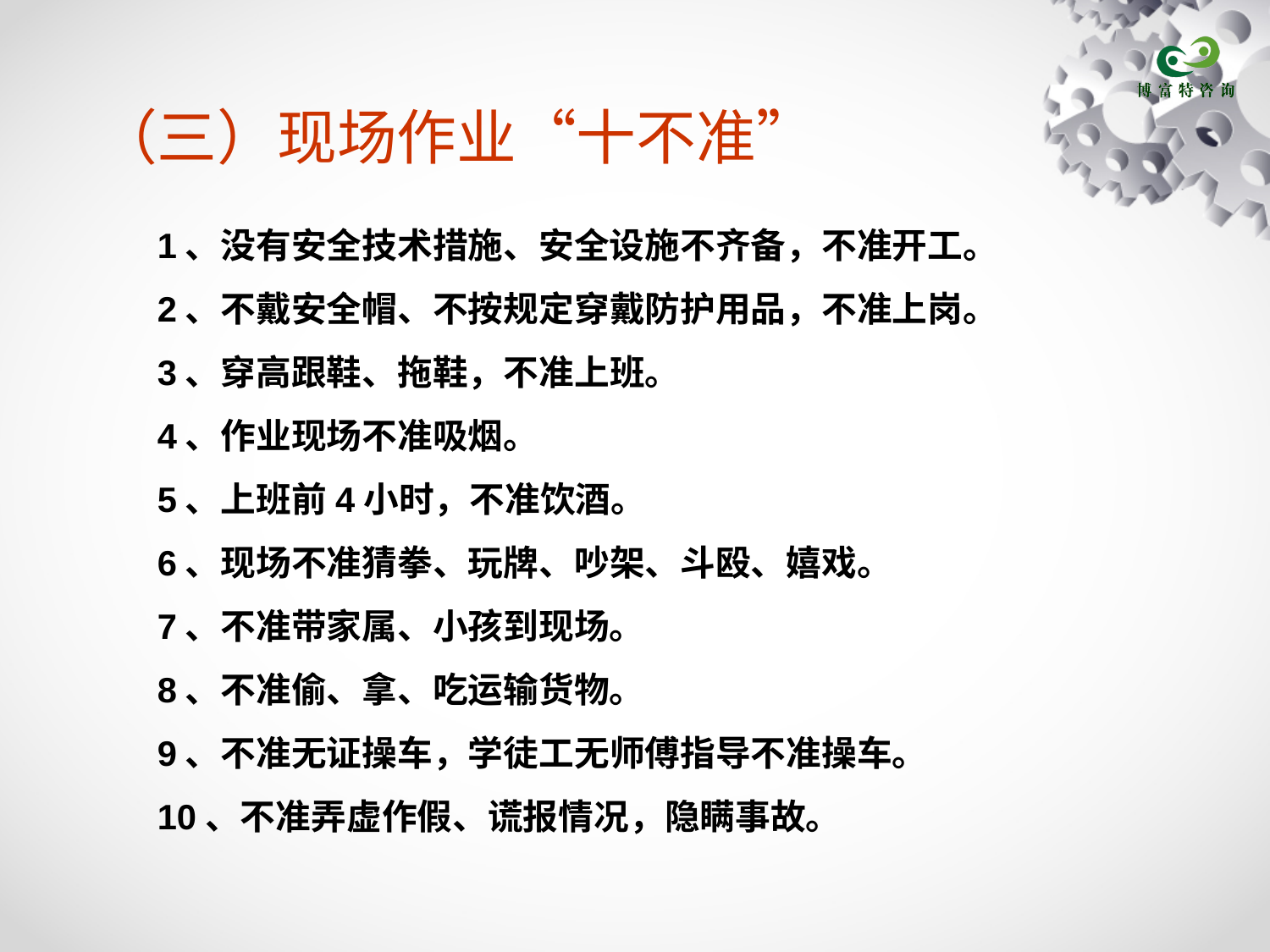

# （三）现场作业“十不准”
1、没有安全技术措施、安全设施不齐备，不准开工。
2、不戴安全帽、不按规定穿戴防护用品，不准上岗。
3、穿高跟鞋、拖鞋，不准上班。
4、作业现场不准吸烟。
5、上班前4小时，不准饮酒。
6、现场不准猜拳、玩牌、吵架、斗殴、嬉戏。
7、不准带家属、小孩到现场。
8、不准偷、拿、吃运输货物。
9、不准无证操车，学徒工无师傅指导不准操车。
10、不准弄虚作假、谎报情况，隐瞒事故。